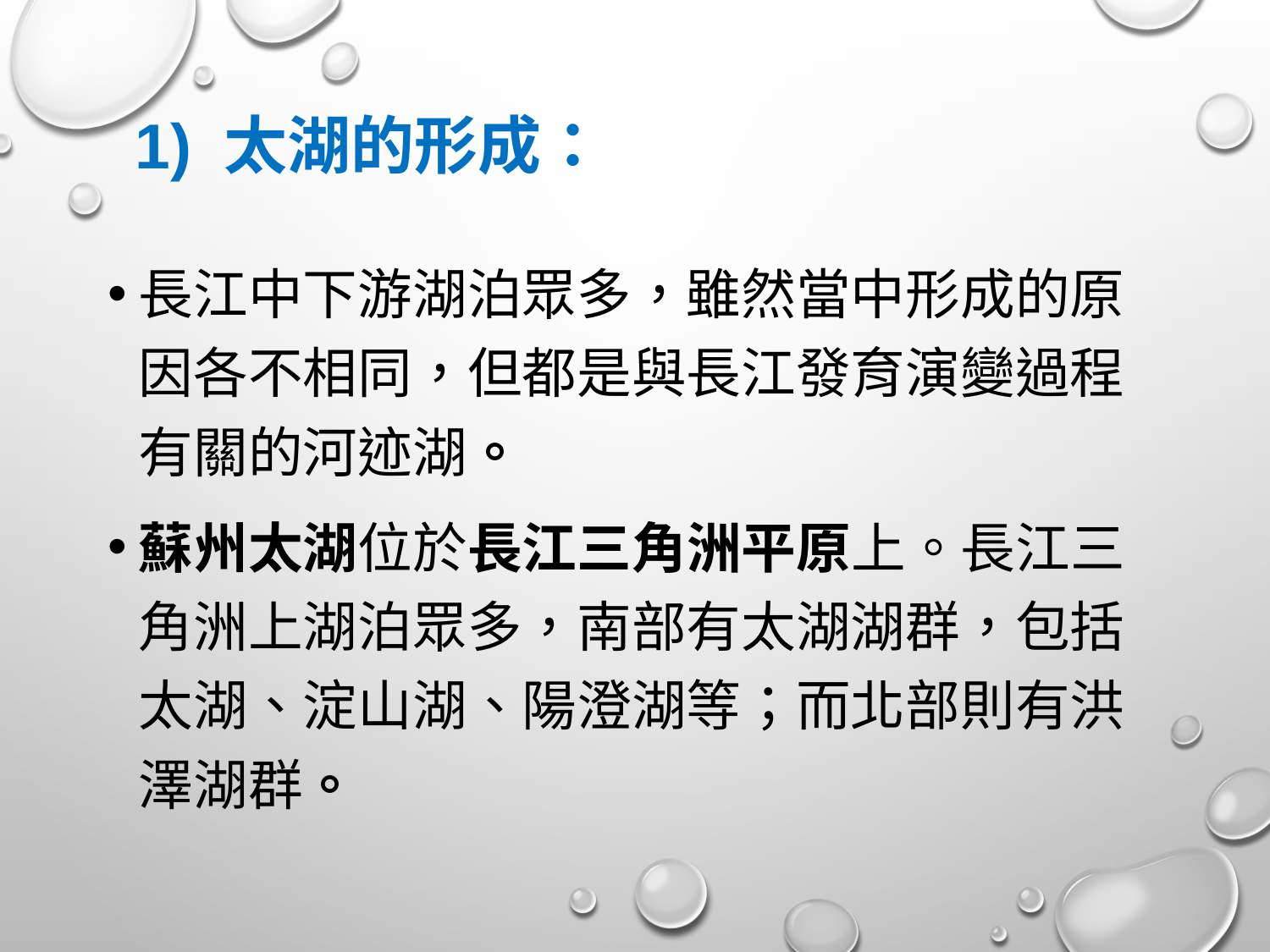

# 1) 太湖的形成：
長江中下游湖泊眾多，雖然當中形成的原因各不相同，但都是與長江發育演變過程有關的河迹湖。
蘇州太湖位於長江三角洲平原上。長江三角洲上湖泊眾多，南部有太湖湖群，包括太湖、淀山湖、陽澄湖等；而北部則有洪澤湖群。